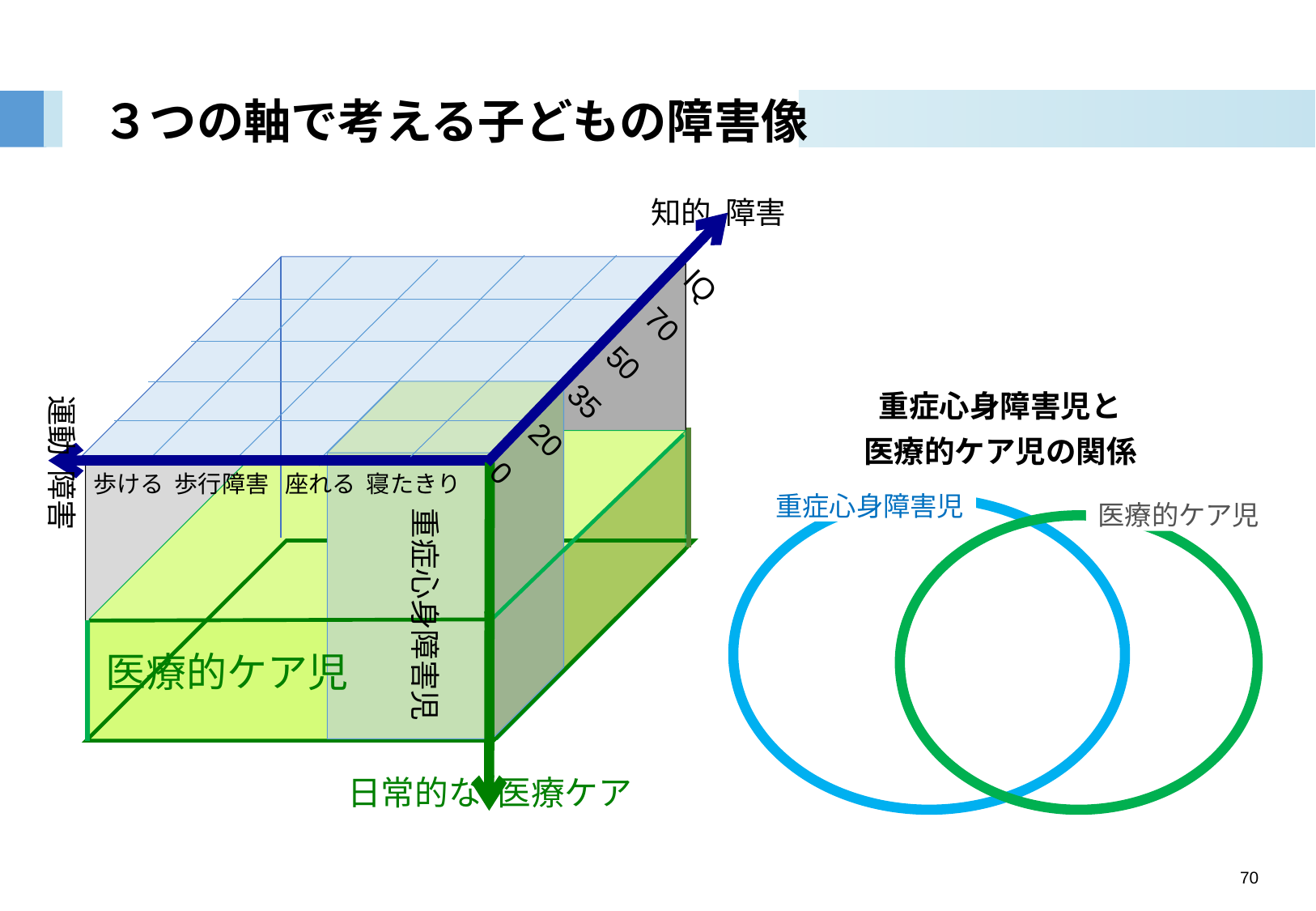

# ３つの軸で考える子どもの障害像
知的  障害
IQ
70
50
35
20
0

運動  障害

歩ける  歩行障害   座れる  寝たきり
重症心身障害児

医療的ケア児
日常的な  医療ケア
重症心身障害児と
医療的ケア児の関係
重症心身障害児
医療的ケア児

70